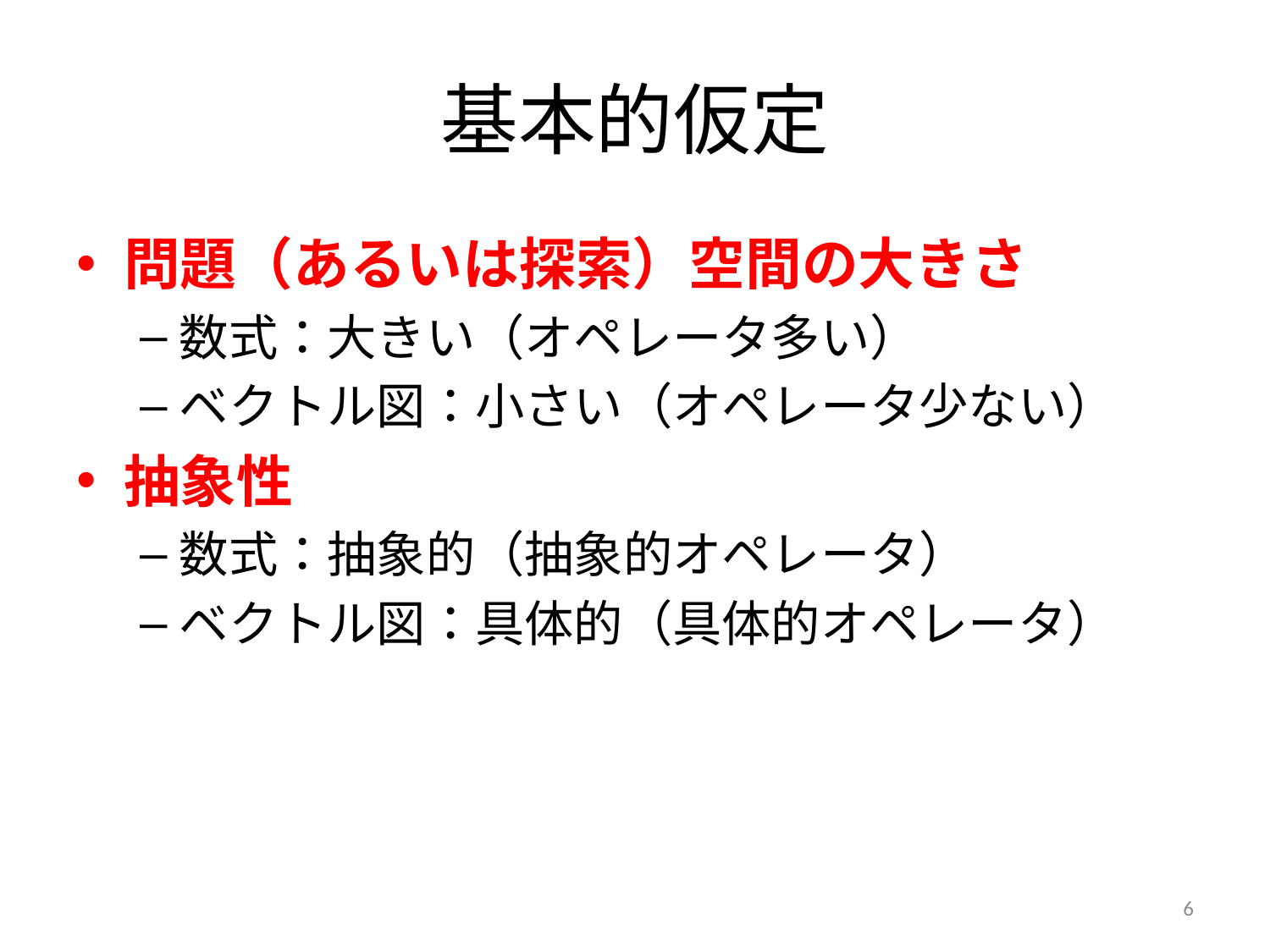

# 基本的仮定
問題（あるいは探索）空間の大きさ
数式：大きい（オペレータ多い）
ベクトル図：小さい（オペレータ少ない）
抽象性
数式：抽象的（抽象的オペレータ）
ベクトル図：具体的（具体的オペレータ）
6